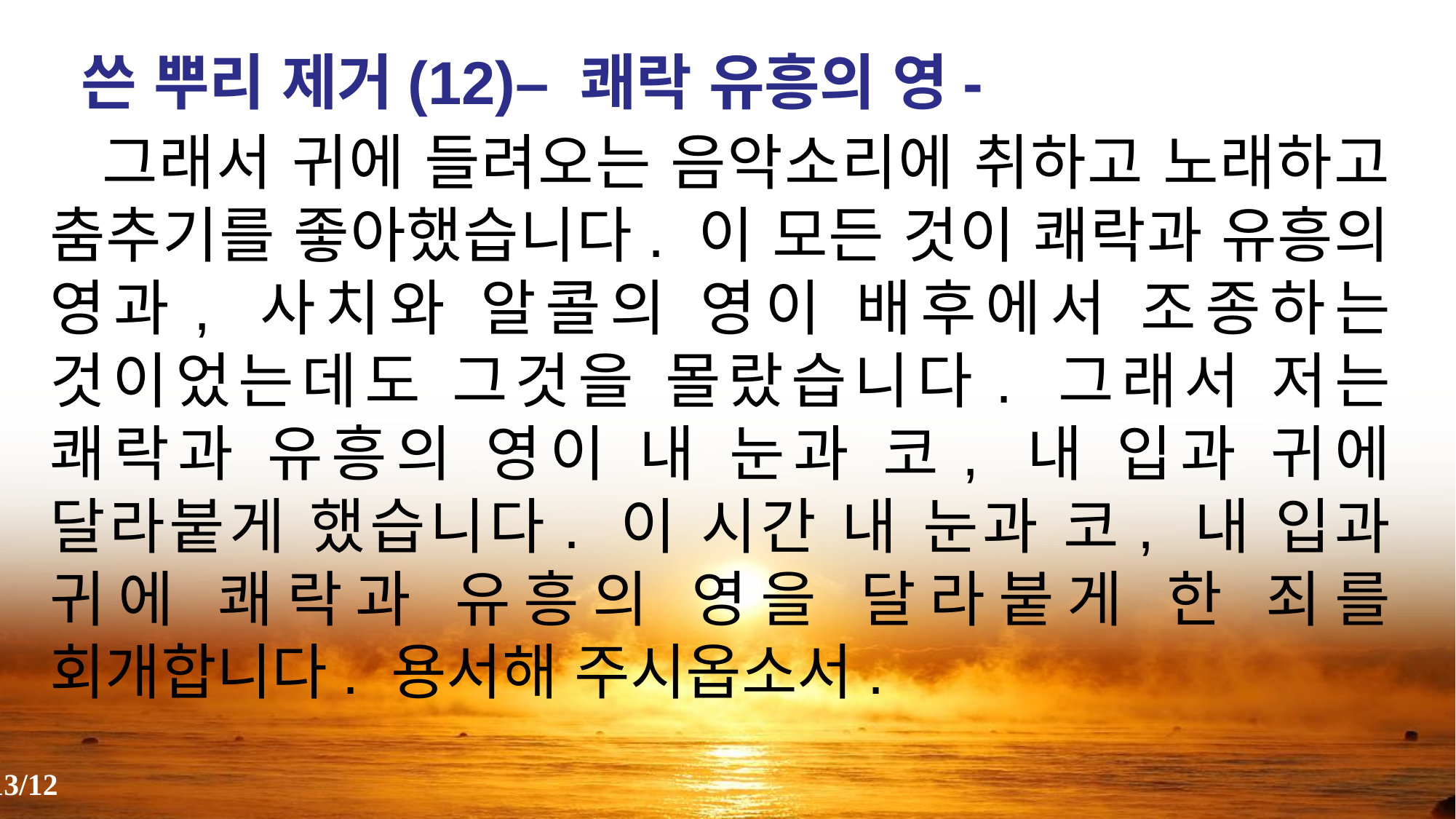

쓴 뿌리 제거(12)– 쾌락 유흥의 영-
  그래서 귀에 들려오는 음악소리에 취하고 노래하고 춤추기를 좋아했습니다. 이 모든 것이 쾌락과 유흥의 영과, 사치와 알콜의 영이 배후에서 조종하는 것이었는데도 그것을 몰랐습니다. 그래서 저는 쾌락과 유흥의 영이 내 눈과 코, 내 입과 귀에 달라붙게 했습니다. 이 시간 내 눈과 코, 내 입과 귀에 쾌락과 유흥의 영을 달라붙게 한 죄를 회개합니다. 용서해 주시옵소서.